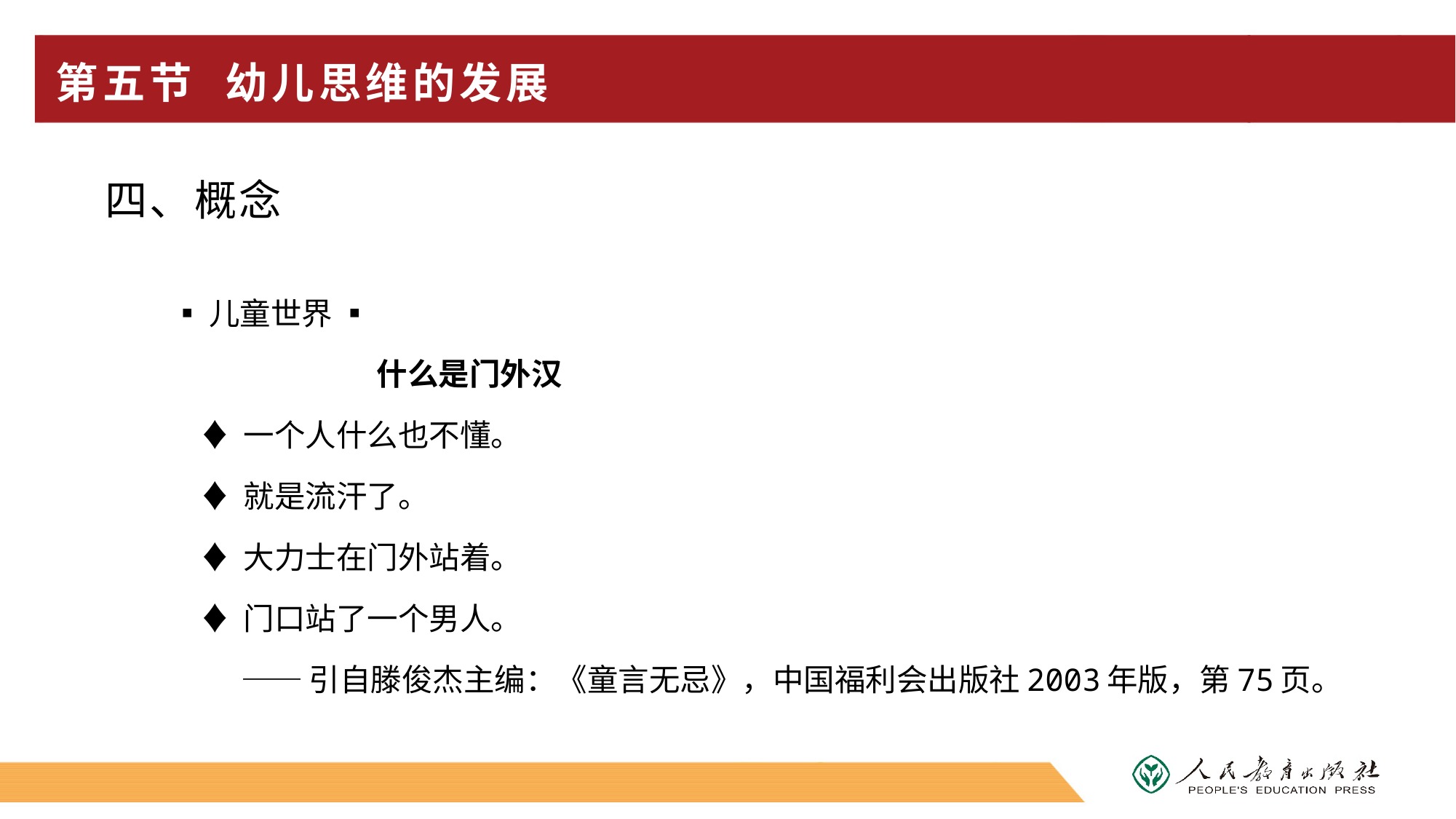

# 第五节  幼儿思维的发展
四、概念
▪儿童世界 ▪
                            什么是门外汉
    ♦ 一个人什么也不懂。
    ♦ 就是流汗了。
    ♦ 大力士在门外站着。
    ♦ 门口站了一个男人。
          ——引自滕俊杰主编：《童言无忌》，中国福利会出版社2003年版，第75页。